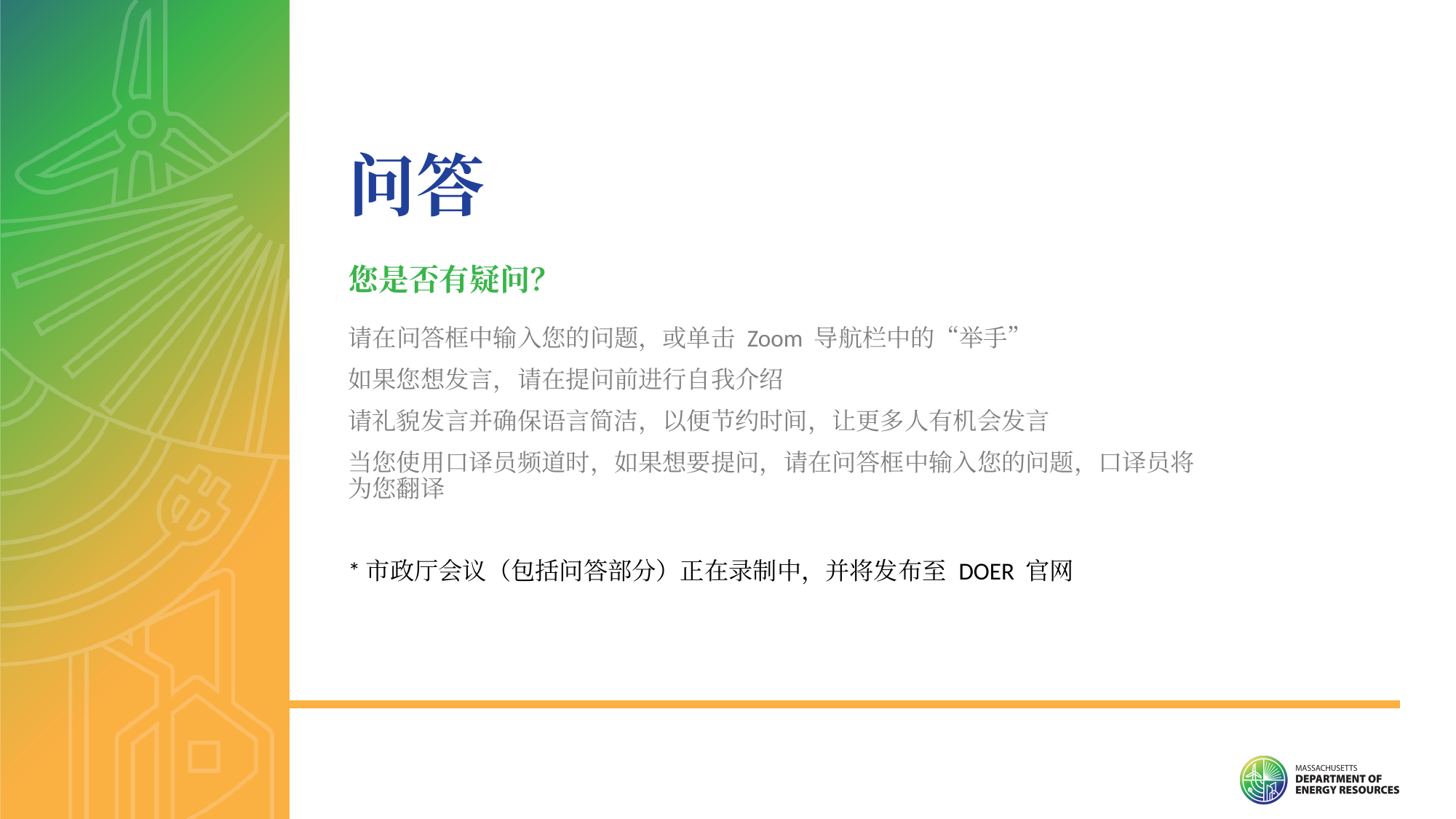

问答
您是否有疑问？

请在问答框中输入您的问题，或单击 Zoom 导航栏中的“举手”
如果您想发言，请在提问前进行自我介绍
请礼貌发言并确保语言简洁，以便节约时间，让更多人有机会发言
当您使用口译员频道时，如果想要提问，请在问答框中输入您的问题，口译员将为您翻译

*市政厅会议（包括问答部分）正在录制中，并将发布至 DOER 官网